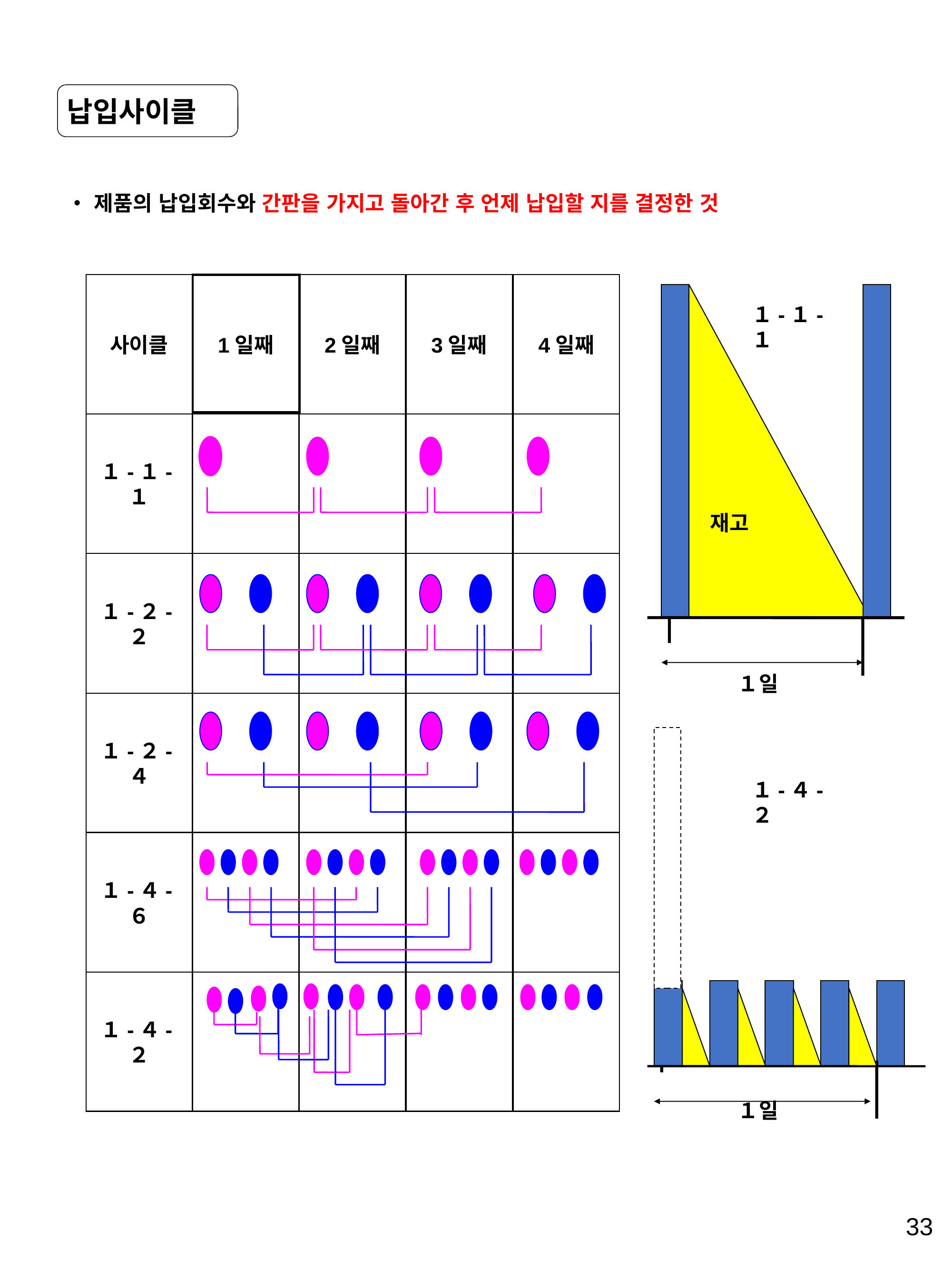

납입사이클
・ 제품의 납입회수와 간판을 가지고 돌아간 후 언제 납입할 지를 결정한 것
사이클
１-１-１
１-２-２
１-２-４
１-４-６
１-４-２
1일째

2일째

3일째

4일째

１-１-１
１-１-１
재고

１일

１-４-２

１일

33